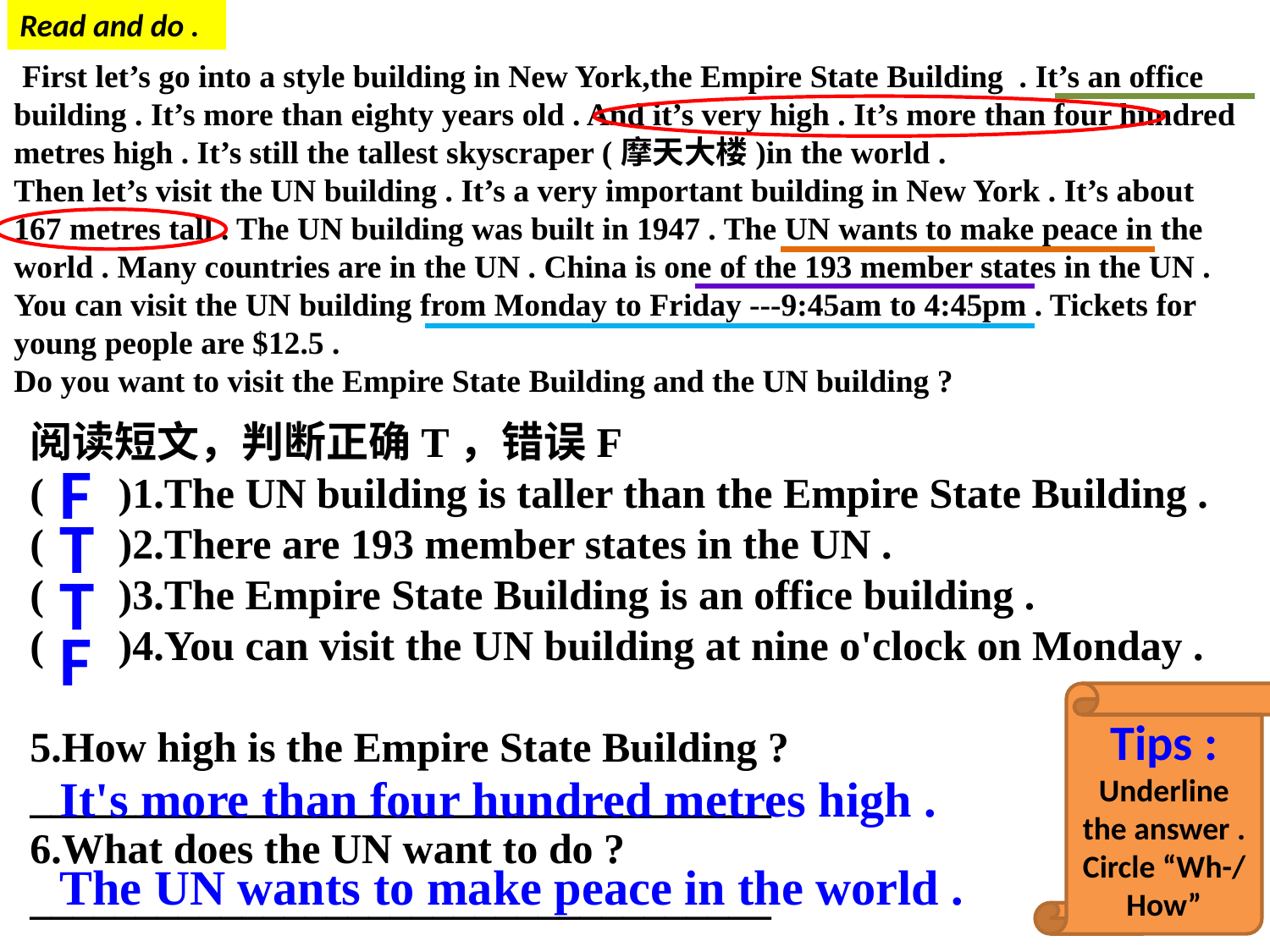

Read and do .
 First let’s go into a style building in New York,the Empire State Building  . It’s an office building . It’s more than eighty years old . And it’s very high . It’s more than four hundred metres high . It’s still the tallest skyscraper (摩天大楼)in the world .
Then let’s visit the UN building . It’s a very important building in New York . It’s about 167 metres tall . The UN building was built in 1947 . The UN wants to make peace in the world . Many countries are in the UN . China is one of the 193 member states in the UN . You can visit the UN building from Monday to Friday ---9:45am to 4:45pm . Tickets for young people are $12.5 .
Do you want to visit the Empire State Building and the UN building ?

阅读短文，判断正确T，错误F
(       )1.The UN building is taller than the Empire State Building .
(       )2.There are 193 member states in the UN .
(       )3.The Empire State Building is an office building .
(       )4.You can visit the UN building at nine o'clock on Monday .

5.How high is the Empire State Building ?
___________________________________
6.What does the UN want to do ?
___________________________________
F
T
T
F
Tips :
Underline the answer .
Circle “Wh-/ How”
It's more than four hundred metres high .
The UN wants to make peace in the world .